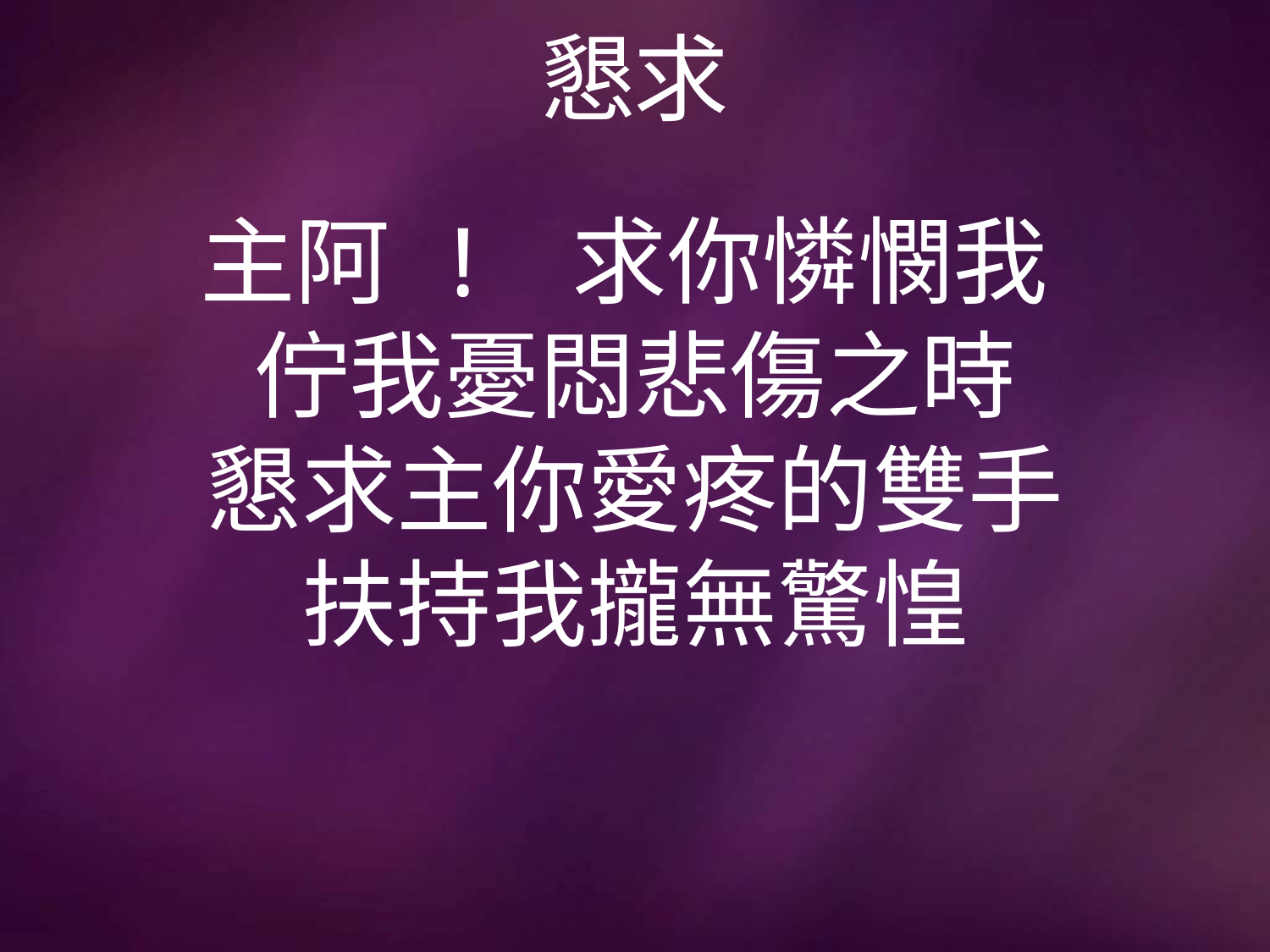

# 懇求
主阿 ! 求你憐憫我
佇我憂悶悲傷之時
懇求主你愛疼的雙手
扶持我攏無驚惶